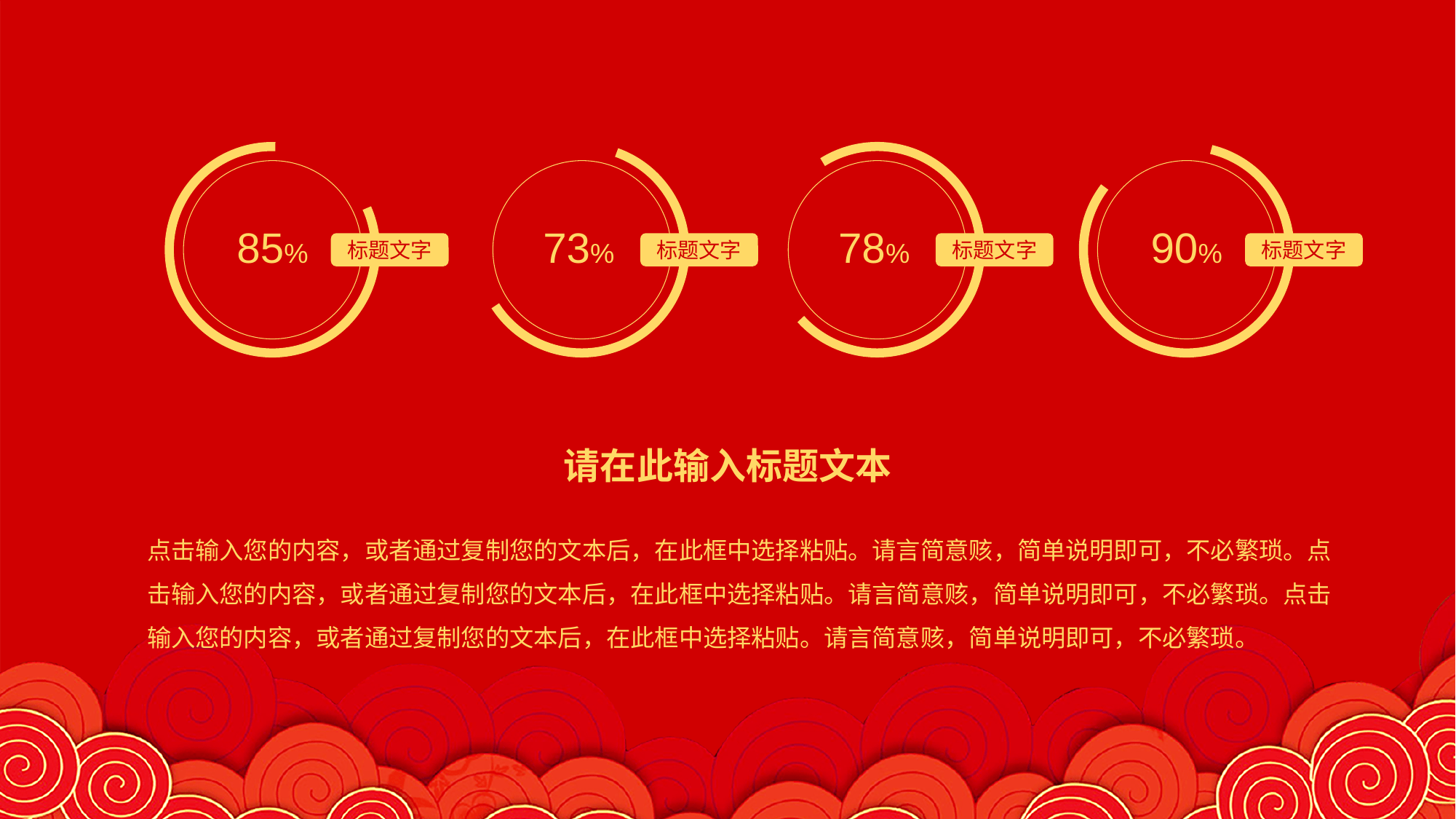

85%
73%
78%
90%
标题文字
标题文字
标题文字
标题文字
请在此输入标题文本
点击输入您的内容，或者通过复制您的文本后，在此框中选择粘贴。请言简意赅，简单说明即可，不必繁琐。点击输入您的内容，或者通过复制您的文本后，在此框中选择粘贴。请言简意赅，简单说明即可，不必繁琐。点击输入您的内容，或者通过复制您的文本后，在此框中选择粘贴。请言简意赅，简单说明即可，不必繁琐。